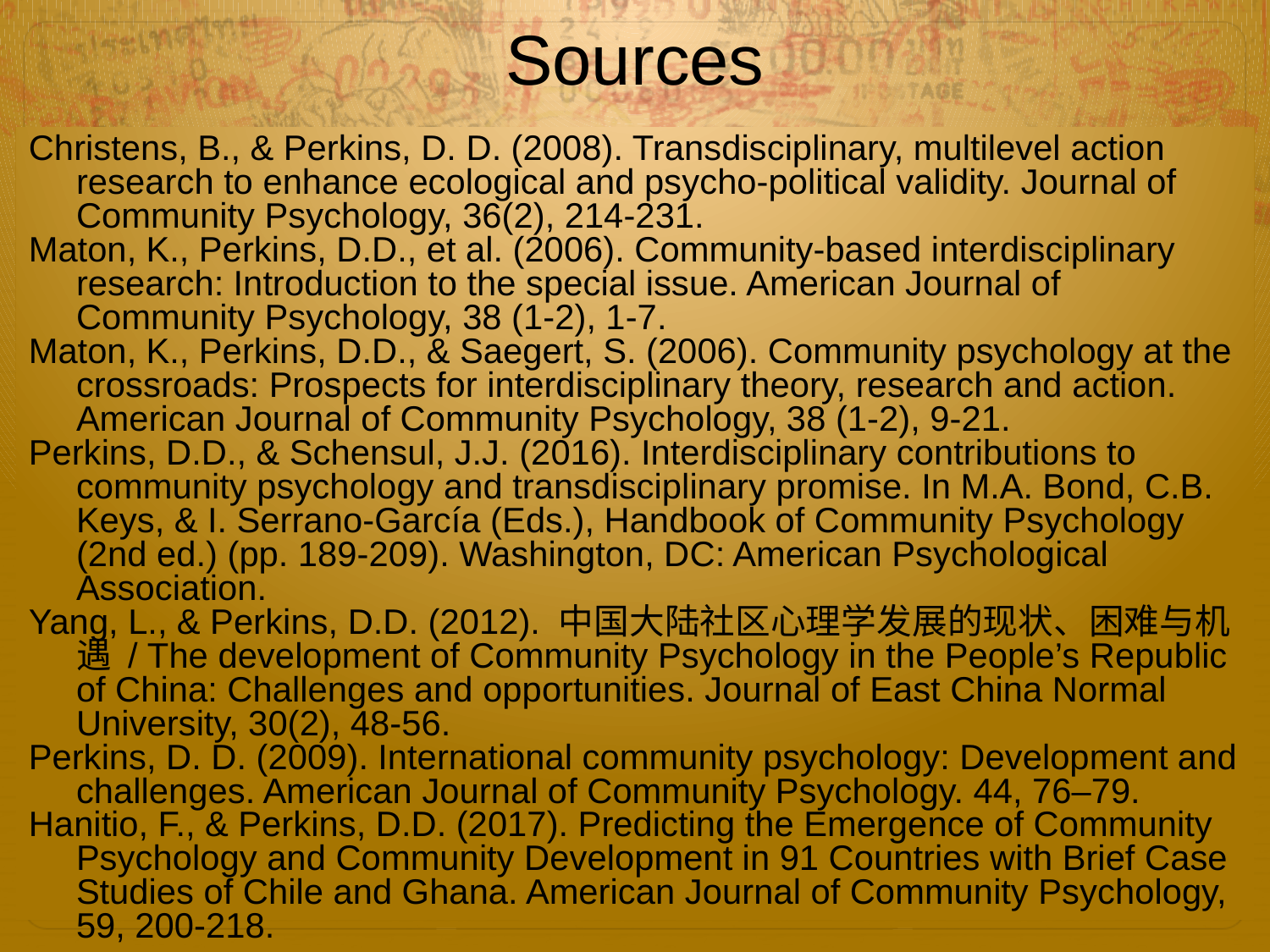

# Sources
Christens, B., & Perkins, D. D. (2008). Transdisciplinary, multilevel action research to enhance ecological and psycho-political validity. Journal of Community Psychology, 36(2), 214-231.
Maton, K., Perkins, D.D., et al. (2006). Community-based interdisciplinary research: Introduction to the special issue. American Journal of Community Psychology, 38 (1-2), 1-7.
Maton, K., Perkins, D.D., & Saegert, S. (2006). Community psychology at the crossroads: Prospects for interdisciplinary theory, research and action. American Journal of Community Psychology, 38 (1-2), 9-21.
Perkins, D.D., & Schensul, J.J. (2016). Interdisciplinary contributions to community psychology and transdisciplinary promise. In M.A. Bond, C.B. Keys, & I. Serrano-García (Eds.), Handbook of Community Psychology (2nd ed.) (pp. 189-209). Washington, DC: American Psychological Association.
Yang, L., & Perkins, D.D. (2012). 中国大陆社区心理学发展的现状、困难与机遇 / The development of Community Psychology in the People’s Republic of China: Challenges and opportunities. Journal of East China Normal University, 30(2), 48-56.
Perkins, D. D. (2009). International community psychology: Development and challenges. American Journal of Community Psychology. 44, 76–79.
Hanitio, F., & Perkins, D.D. (2017). Predicting the Emergence of Community Psychology and Community Development in 91 Countries with Brief Case Studies of Chile and Ghana. American Journal of Community Psychology, 59, 200-218.